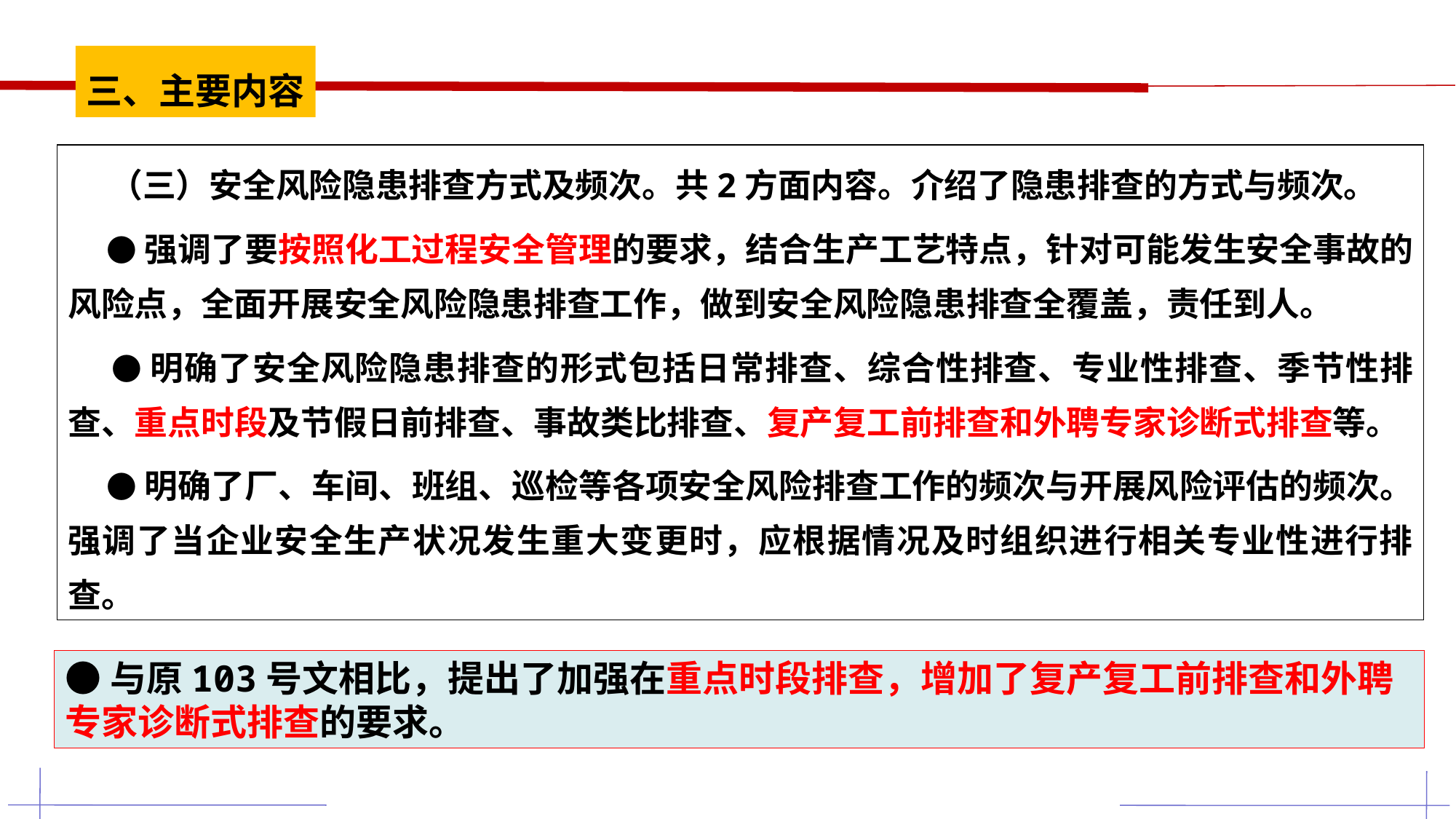

三、主要内容
    （三）安全风险隐患排查方式及频次。共2方面内容。介绍了隐患排查的方式与频次。
     ●强调了要按照化工过程安全管理的要求，结合生产工艺特点，针对可能发生安全事故的风险点，全面开展安全风险隐患排查工作，做到安全风险隐患排查全覆盖，责任到人。
     ●明确了安全风险隐患排查的形式包括日常排查、综合性排查、专业性排查、季节性排查、重点时段及节假日前排查、事故类比排查、复产复工前排查和外聘专家诊断式排查等。
     ●明确了厂、车间、班组、巡检等各项安全风险排查工作的频次与开展风险评估的频次。强调了当企业安全生产状况发生重大变更时，应根据情况及时组织进行相关专业性进行排查。
●与原103号文相比，提出了加强在重点时段排查，增加了复产复工前排查和外聘专家诊断式排查的要求。
13